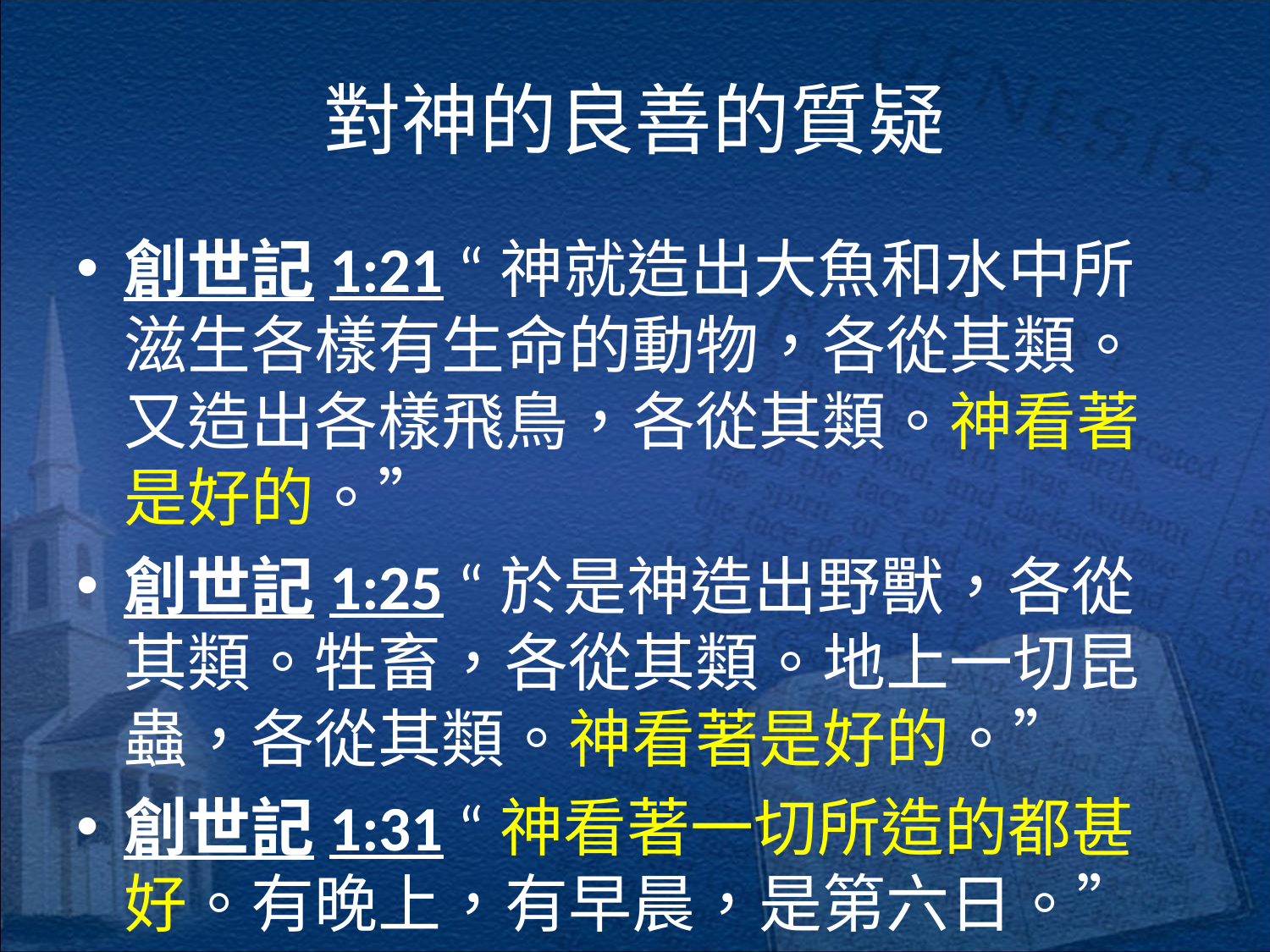

# 對神的良善的質疑
創世記1:21 “神就造出大魚和水中所滋生各樣有生命的動物，各從其類。又造出各樣飛鳥，各從其類。神看著是好的。”
創世記1:25 “於是神造出野獸，各從其類。牲畜，各從其類。地上一切昆蟲，各從其類。神看著是好的。”
創世記1:31 “神看著一切所造的都甚好。有晚上，有早晨，是第六日。”